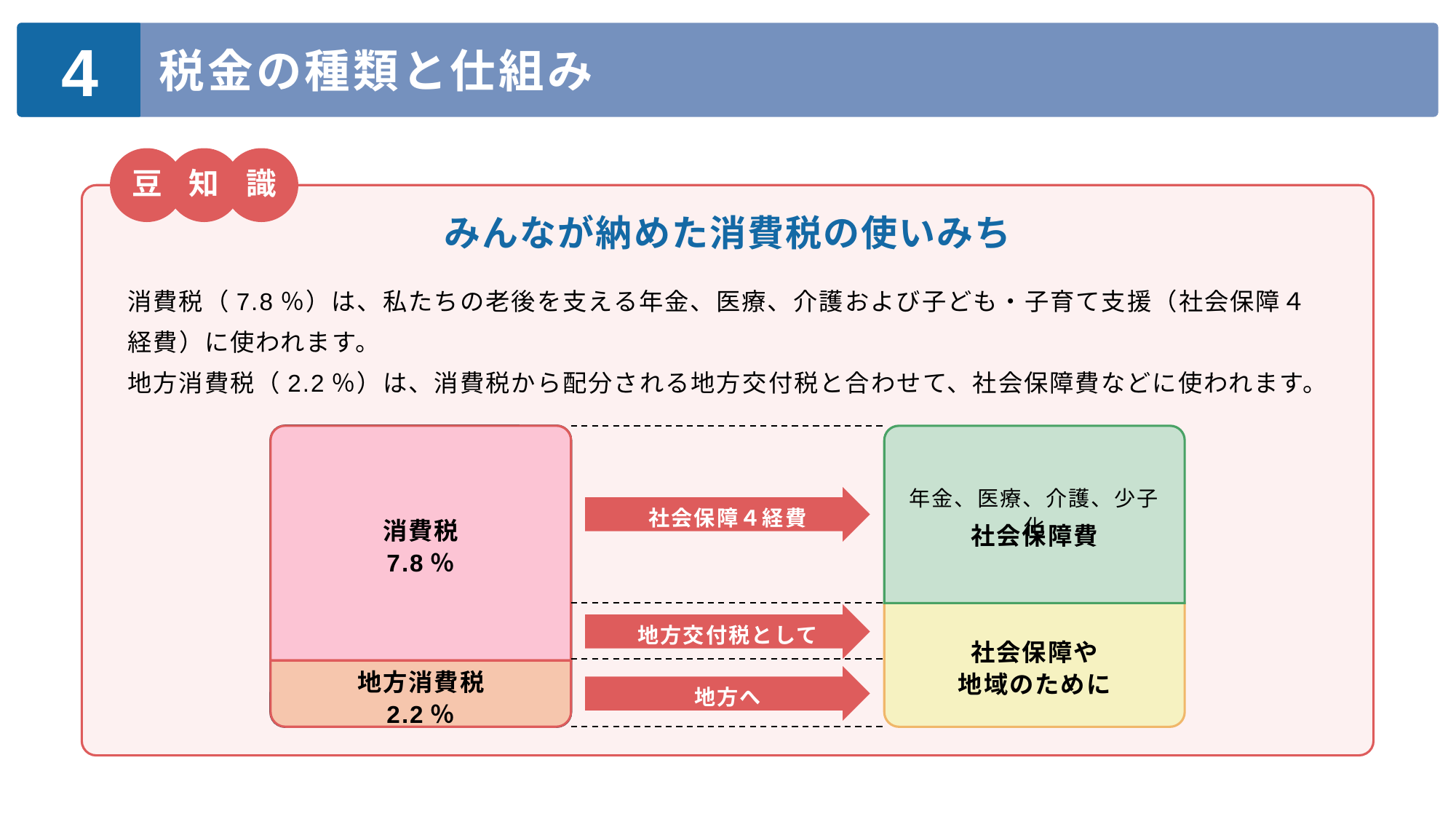

4
税金の種類と仕組み

豆
知
識

みんなが納めた消費税の使いみち
消費税（7.8％）は、私たちの老後を支える年金、医療、介護および子ども・子育て支援（社会保障４経費）に使われます。
地方消費税（2.2％）は、消費税から配分される地方交付税と合わせて、社会保障費などに使われます。

年金、医療、介護、少子化

社会保障４経費
消費税
7.8％
社会保障費

地方交付税として
社会保障や
地域のために
地方消費税
2.2％

地方へ